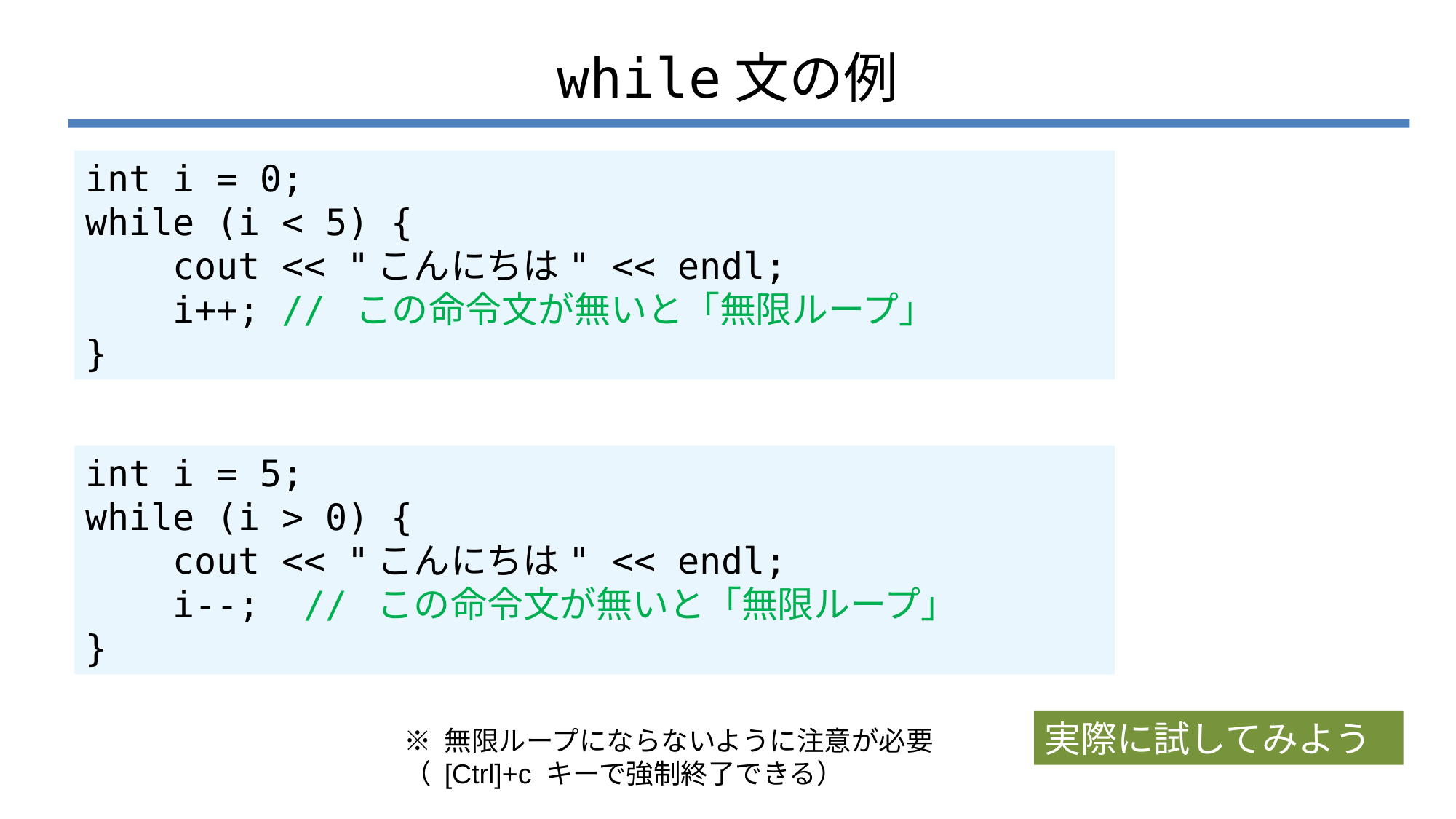

# while文の例
int i = 0;
while (i < 5) {
    cout << "こんにちは" << endl;
    i++; // この命令文が無いと「無限ループ」
}
int i = 5;
while (i > 0) {
    cout << "こんにちは" << endl;
    i--;  // この命令文が無いと「無限ループ」
}
実際に試してみよう
※ 無限ループにならないように注意が必要
（ [Ctrl]+c キーで強制終了できる）